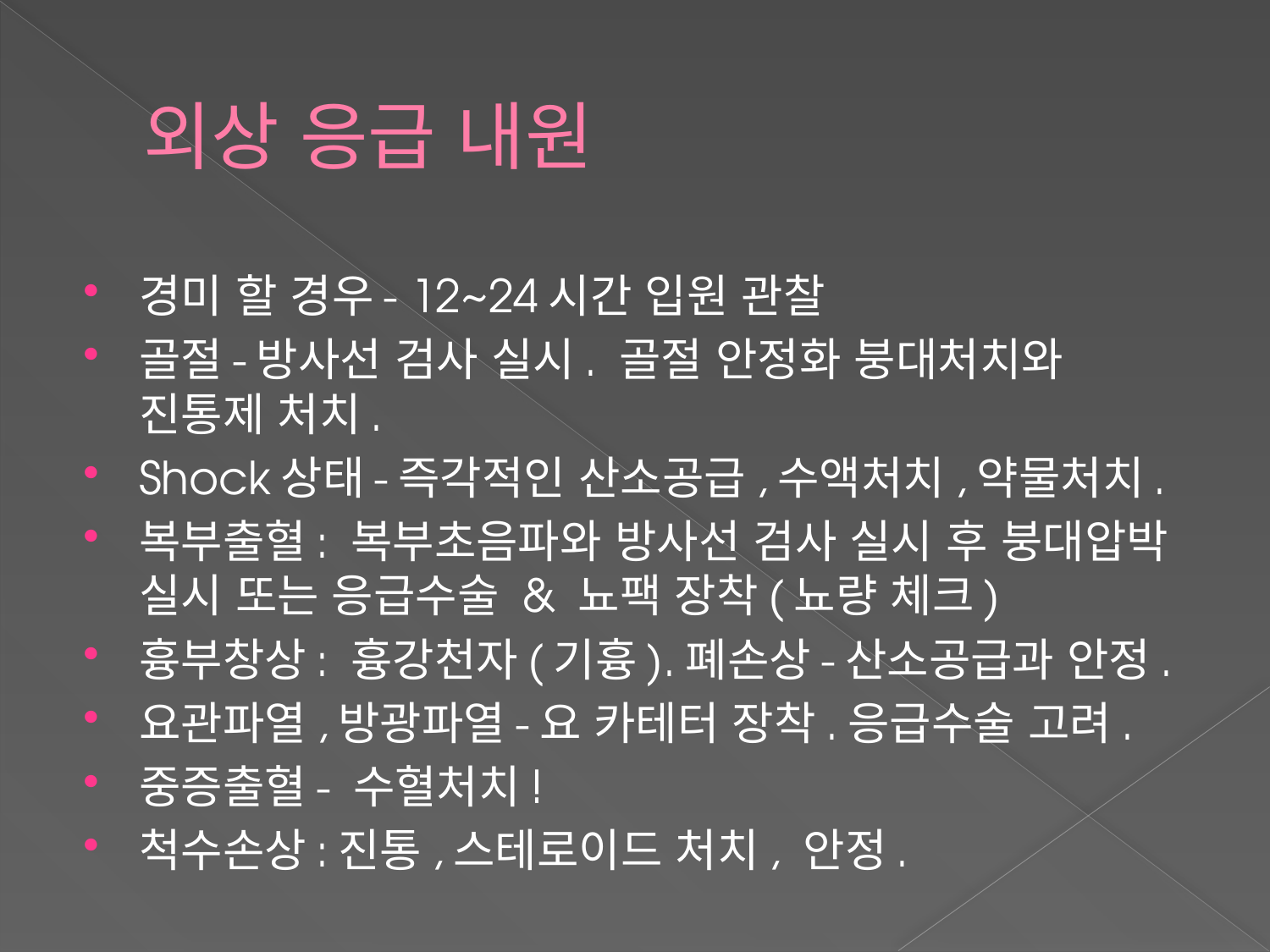

# 외상 응급 내원
경미 할 경우- 12~24시간 입원 관찰
골절-방사선 검사 실시. 골절 안정화 붕대처치와 진통제 처치.
Shock상태-즉각적인 산소공급,수액처치,약물처치.
복부출혈: 복부초음파와 방사선 검사 실시 후 붕대압박 실시 또는 응급수술 & 뇨팩 장착(뇨량 체크)
흉부창상: 흉강천자(기흉).폐손상-산소공급과 안정.
요관파열,방광파열-요 카테터 장착.응급수술 고려.
중증출혈- 수혈처치!
척수손상:진통,스테로이드 처치, 안정.